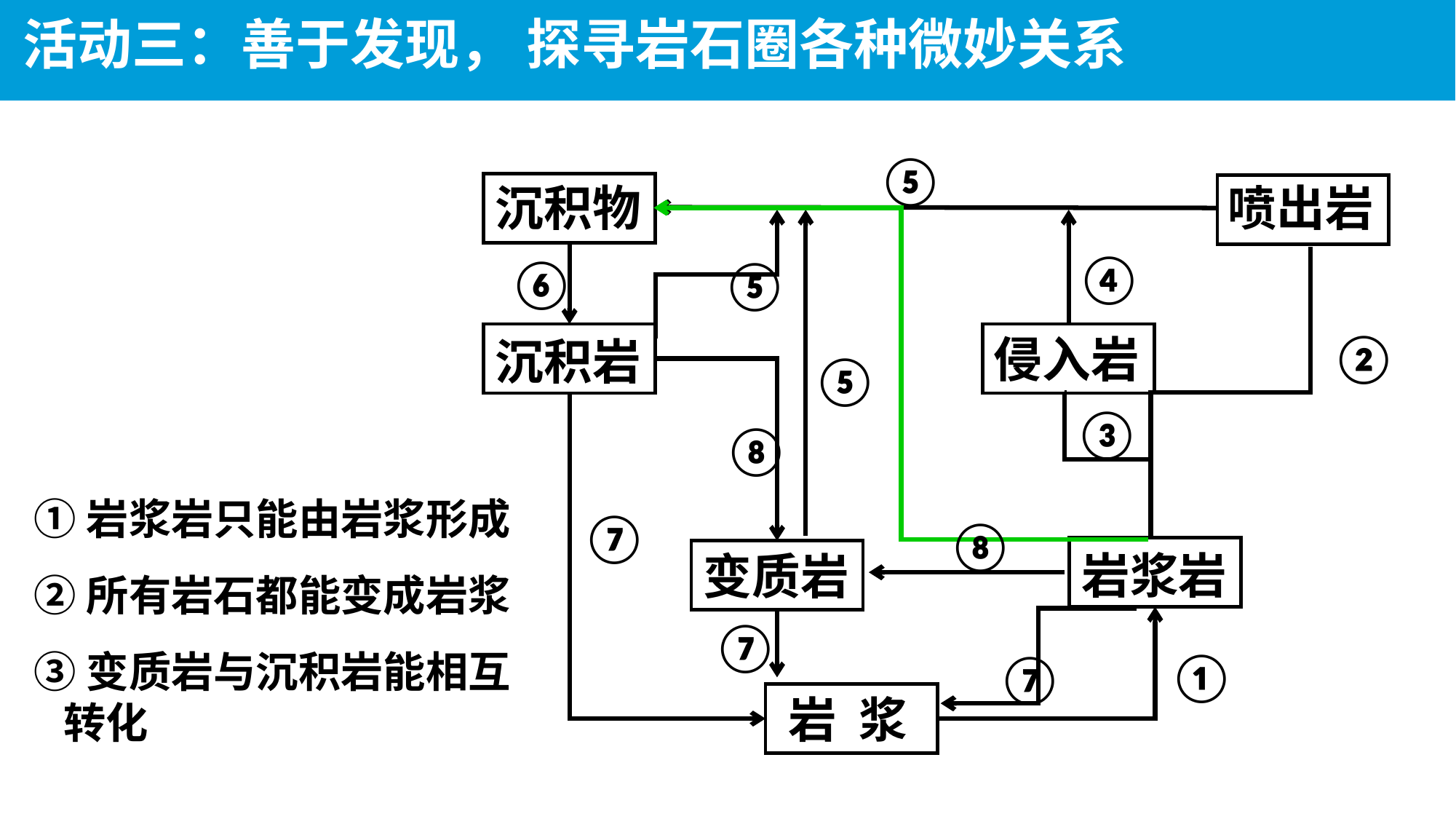

活动三：善于发现， 探寻岩石圈各种微妙关系
⑤
沉积物
喷出岩

④
⑥
⑤
②

侵入岩
沉积岩
⑤
③
⑧
①岩浆岩只能由岩浆形成
②所有岩石都能变成岩浆
③变质岩与沉积岩能相互
  转化
⑦
⑧

岩浆岩

变质岩
⑦
①
⑦

岩  浆